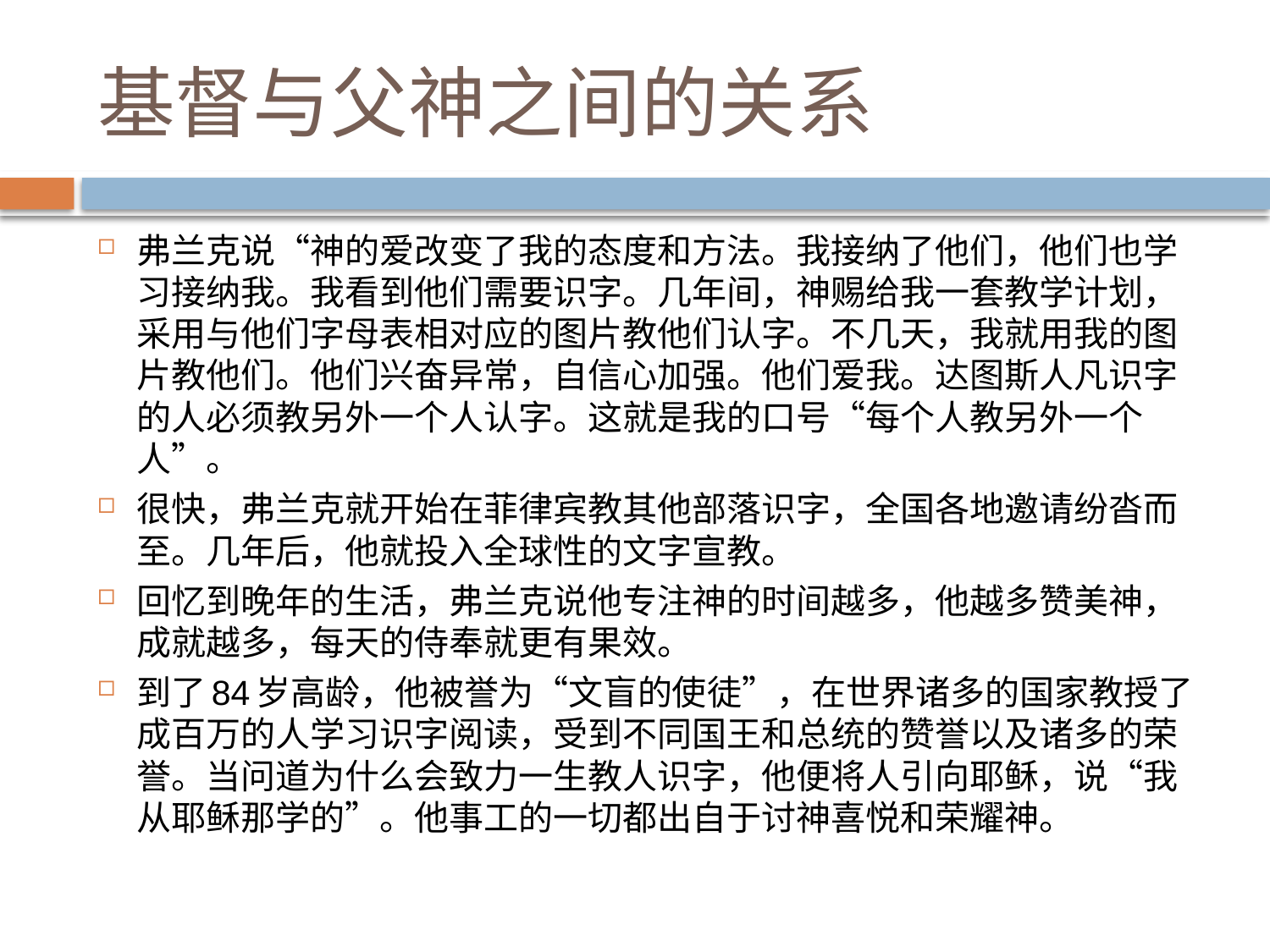

# 基督与父神之间的关系
弗兰克说“神的爱改变了我的态度和方法。我接纳了他们，他们也学习接纳我。我看到他们需要识字。几年间，神赐给我一套教学计划，采用与他们字母表相对应的图片教他们认字。不几天，我就用我的图片教他们。他们兴奋异常，自信心加强。他们爱我。达图斯人凡识字的人必须教另外一个人认字。这就是我的口号“每个人教另外一个人”。
很快，弗兰克就开始在菲律宾教其他部落识字，全国各地邀请纷沓而至。几年后，他就投入全球性的文字宣教。
回忆到晚年的生活，弗兰克说他专注神的时间越多，他越多赞美神，成就越多，每天的侍奉就更有果效。
到了84岁高龄，他被誉为“文盲的使徒”，在世界诸多的国家教授了成百万的人学习识字阅读，受到不同国王和总统的赞誉以及诸多的荣誉。当问道为什么会致力一生教人识字，他便将人引向耶稣，说“我从耶稣那学的”。他事工的一切都出自于讨神喜悦和荣耀神。